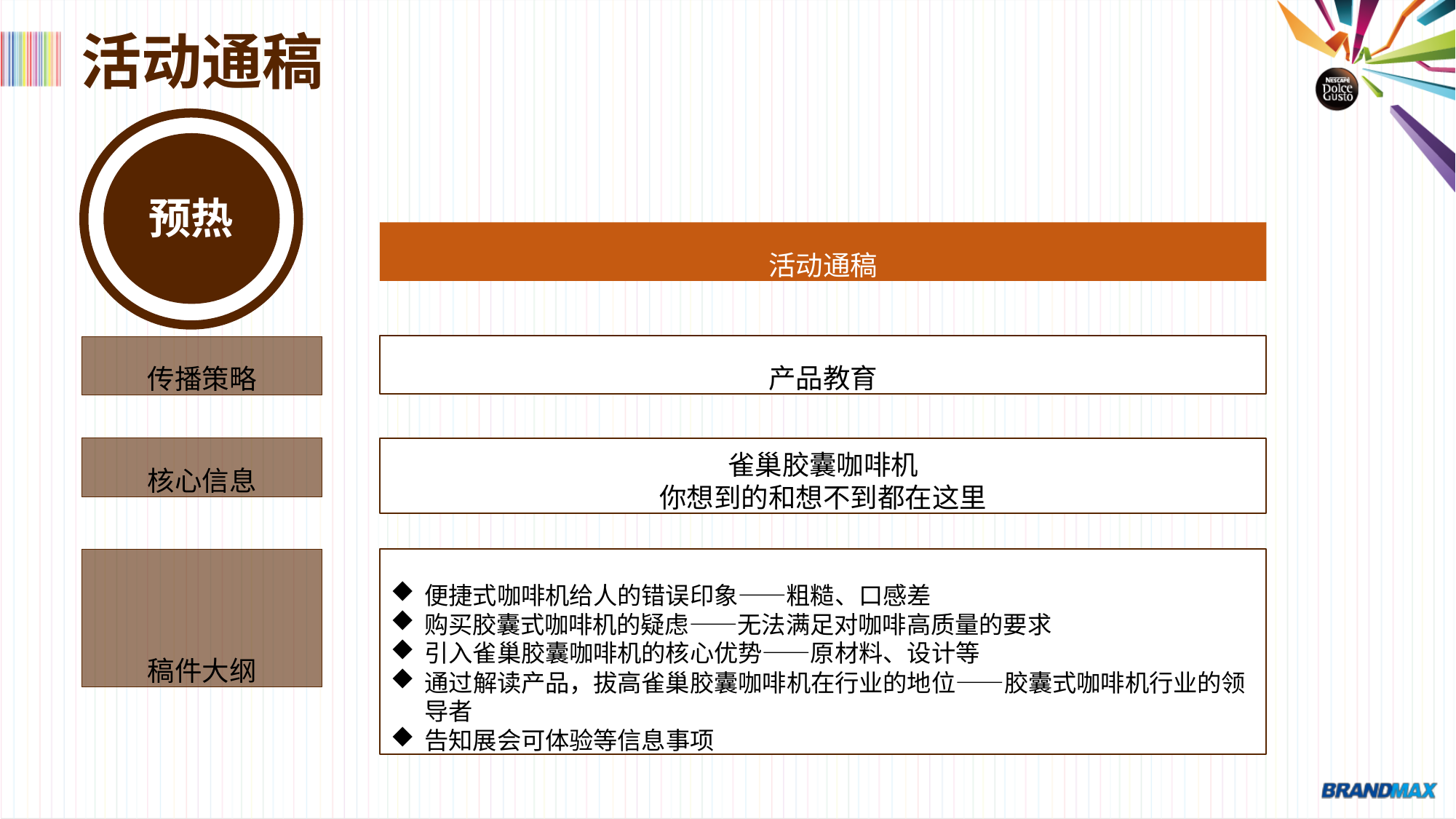

# 活动通稿

预热
活动通稿
产品教育
传播策略
核心信息
雀巢胶囊咖啡机
你想到的和想不到都在这里

稿件大纲

便捷式咖啡机给人的错误印象——粗糙、口感差
购买胶囊式咖啡机的疑虑——无法满足对咖啡高质量的要求
引入雀巢胶囊咖啡机的核心优势——原材料、设计等
通过解读产品，拔高雀巢胶囊咖啡机在行业的地位——胶囊式咖啡机行业的领 导者
告知展会可体验等信息事项